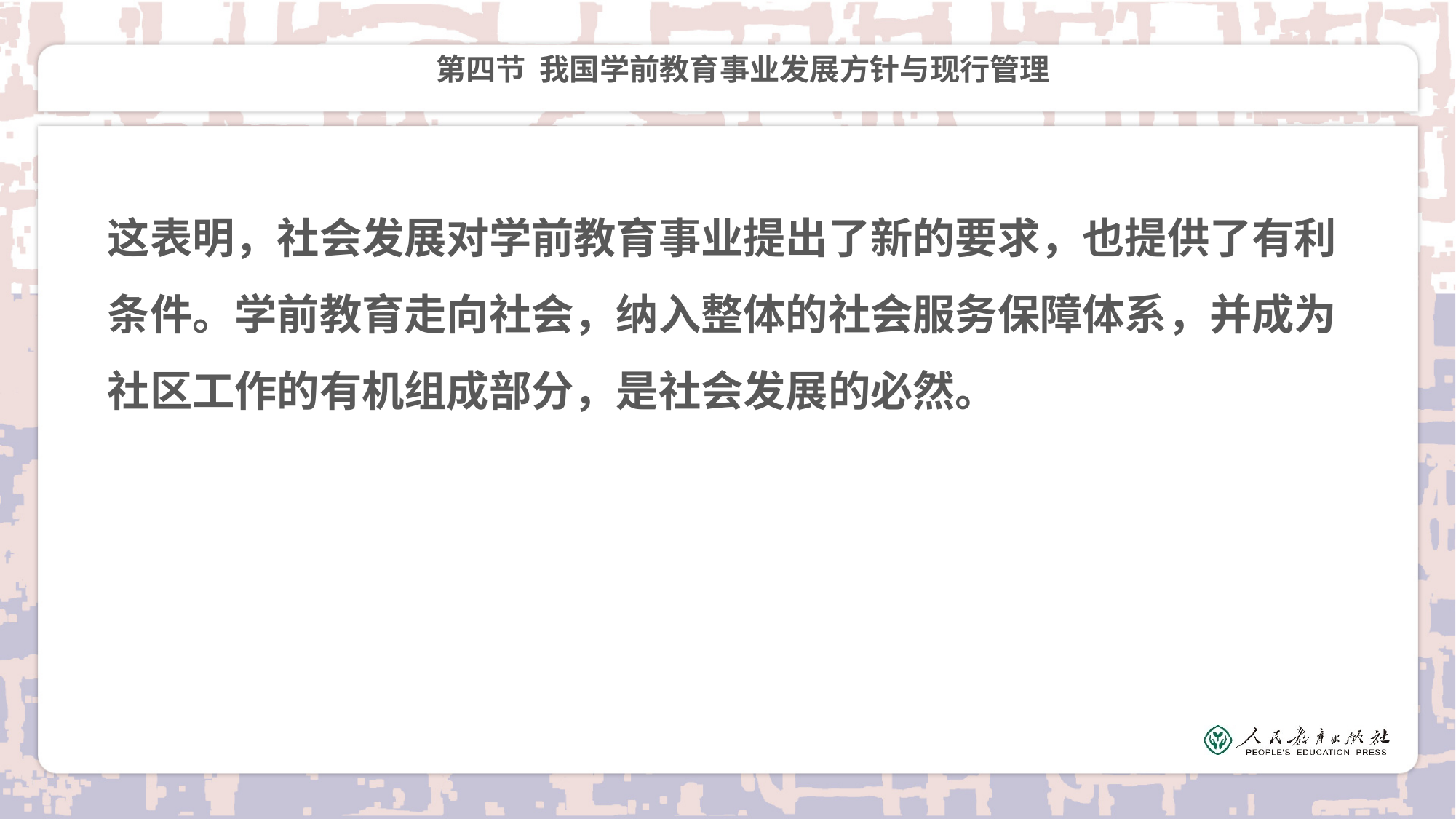

# 第四节  我国学前教育事业发展方针与现行管理
这表明，社会发展对学前教育事业提出了新的要求，也提供了有利条件。学前教育走向社会，纳入整体的社会服务保障体系，并成为社区工作的有机组成部分，是社会发展的必然。